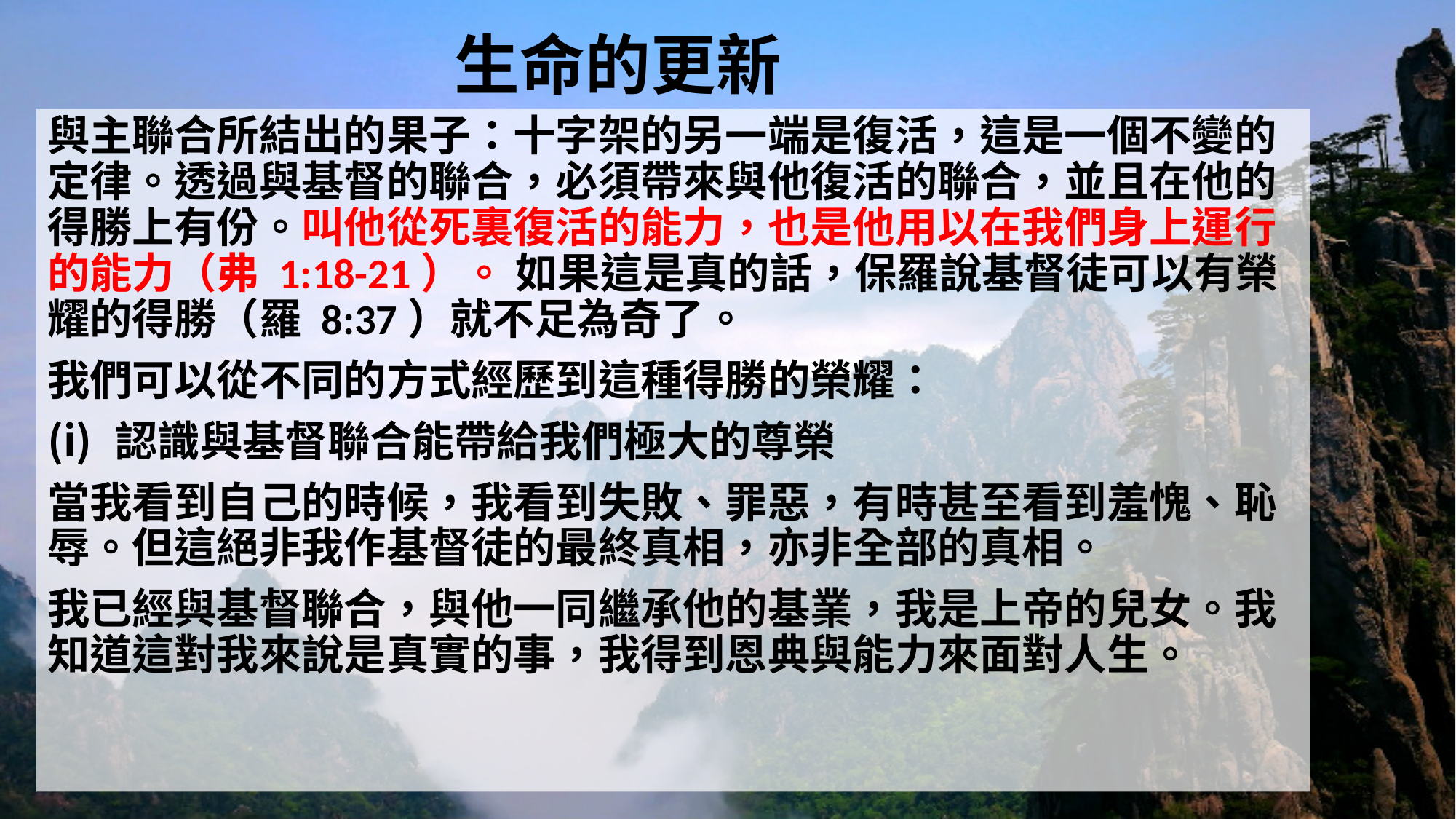

# 生命的更新
與主聯合所結出的果子：十字架的另一端是復活，這是一個不變的定律。透過與基督的聯合，必須帶來與他復活的聯合，並且在他的得勝上有份。叫他從死裏復活的能力，也是他用以在我們身上運行的能力（弗 1:18-21）。 如果這是真的話，保羅說基督徒可以有榮耀的得勝（羅 8:37）就不足為奇了。
我們可以從不同的方式經歷到這種得勝的榮耀：
認識與基督聯合能帶給我們極大的尊榮
當我看到自己的時候，我看到失敗、罪惡，有時甚至看到羞愧、恥辱。但這絕非我作基督徒的最終真相，亦非全部的真相。
我已經與基督聯合，與他一同繼承他的基業，我是上帝的兒女。我知道這對我來說是真實的事，我得到恩典與能力來面對人生。